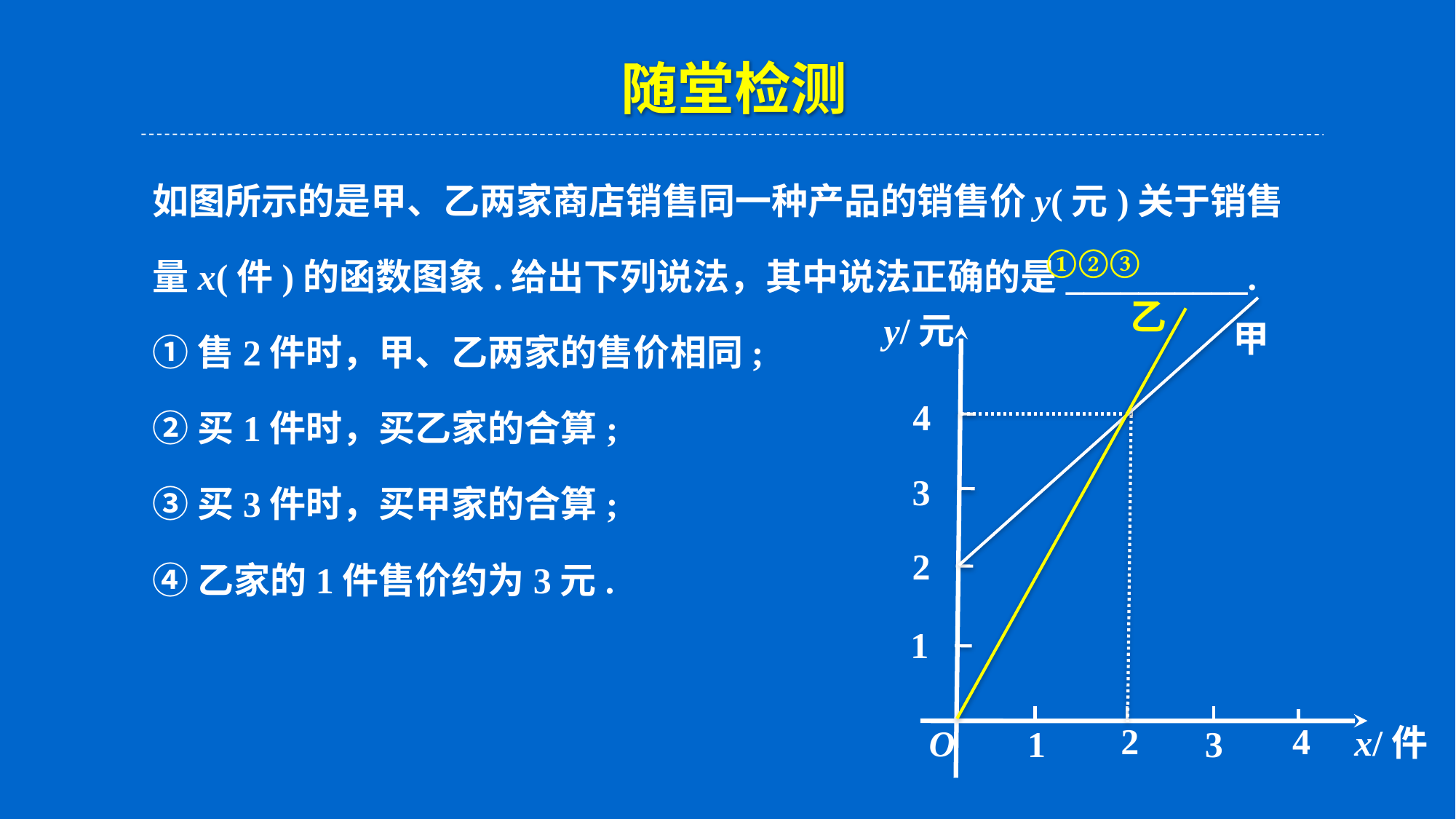

随堂检测
如图所示的是甲、乙两家商店销售同一种产品的销售价y(元)关于销售
量x(件)的函数图象.给出下列说法，其中说法正确的是__________.
①售2件时，甲、乙两家的售价相同;
②买1件时，买乙家的合算;
③买3件时，买甲家的合算;
④乙家的1件售价约为3元.
①②③
乙
y/元

4
3
2
1

4
1
3
x/件
O

2
甲